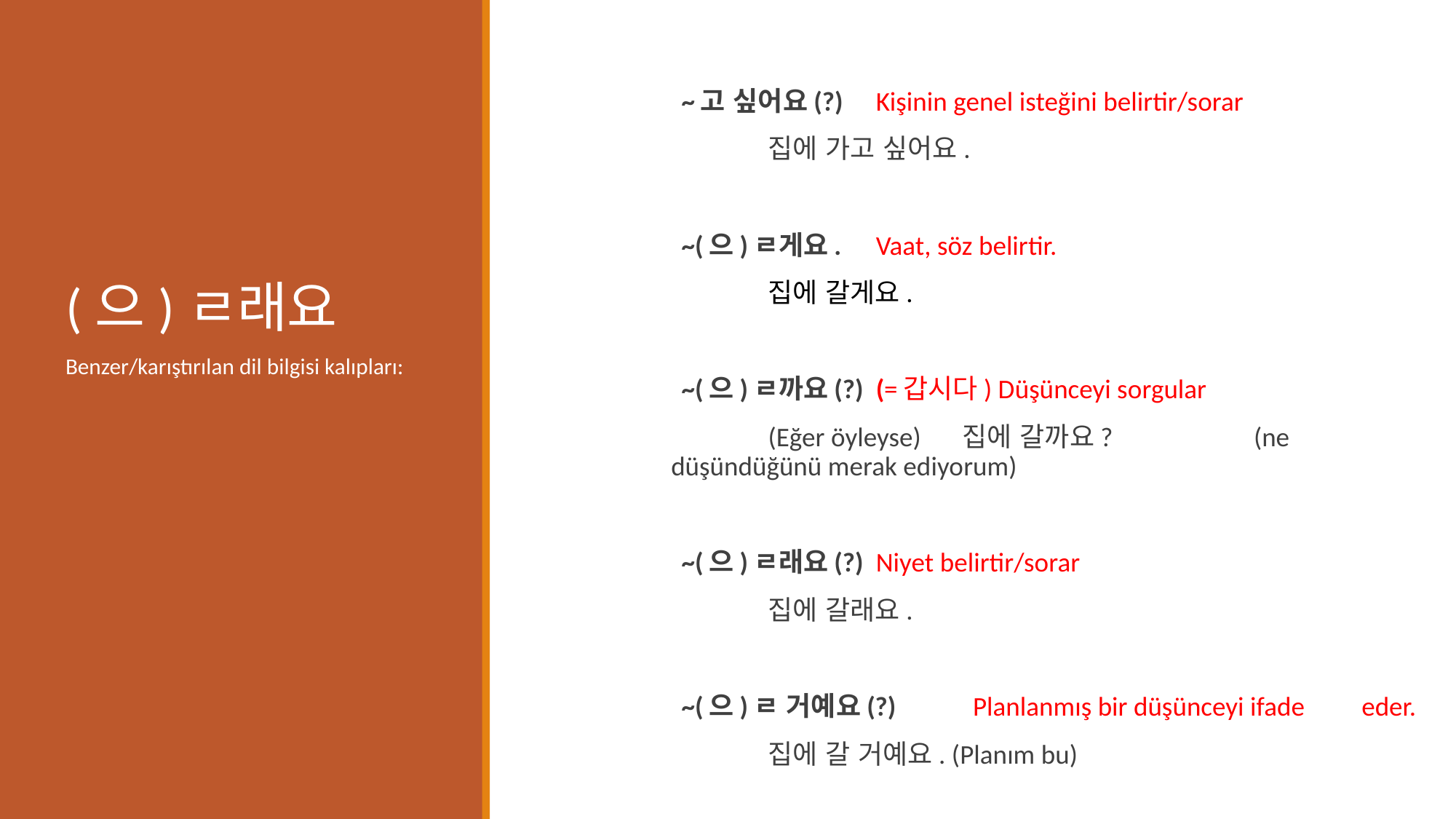

# (으)ㄹ래요
~고 싶어요(?)		Kişinin genel isteğini belirtir/sorar
			집에 가고 싶어요.

~(으)ㄹ게요.		Vaat, söz belirtir.
			집에 갈게요.

~(으)ㄹ까요(?)	(=갑시다) Düşünceyi sorgular
	(Eğer öyleyse) 	집에 갈까요? 			(ne düşündüğünü merak ediyorum)

~(으)ㄹ래요(?)	Niyet belirtir/sorar
			집에 갈래요.

~(으)ㄹ 거예요(?)	Planlanmış bir düşünceyi ifade 			eder.
			집에 갈 거예요. (Planım bu)
Benzer/karıştırılan dil bilgisi kalıpları: